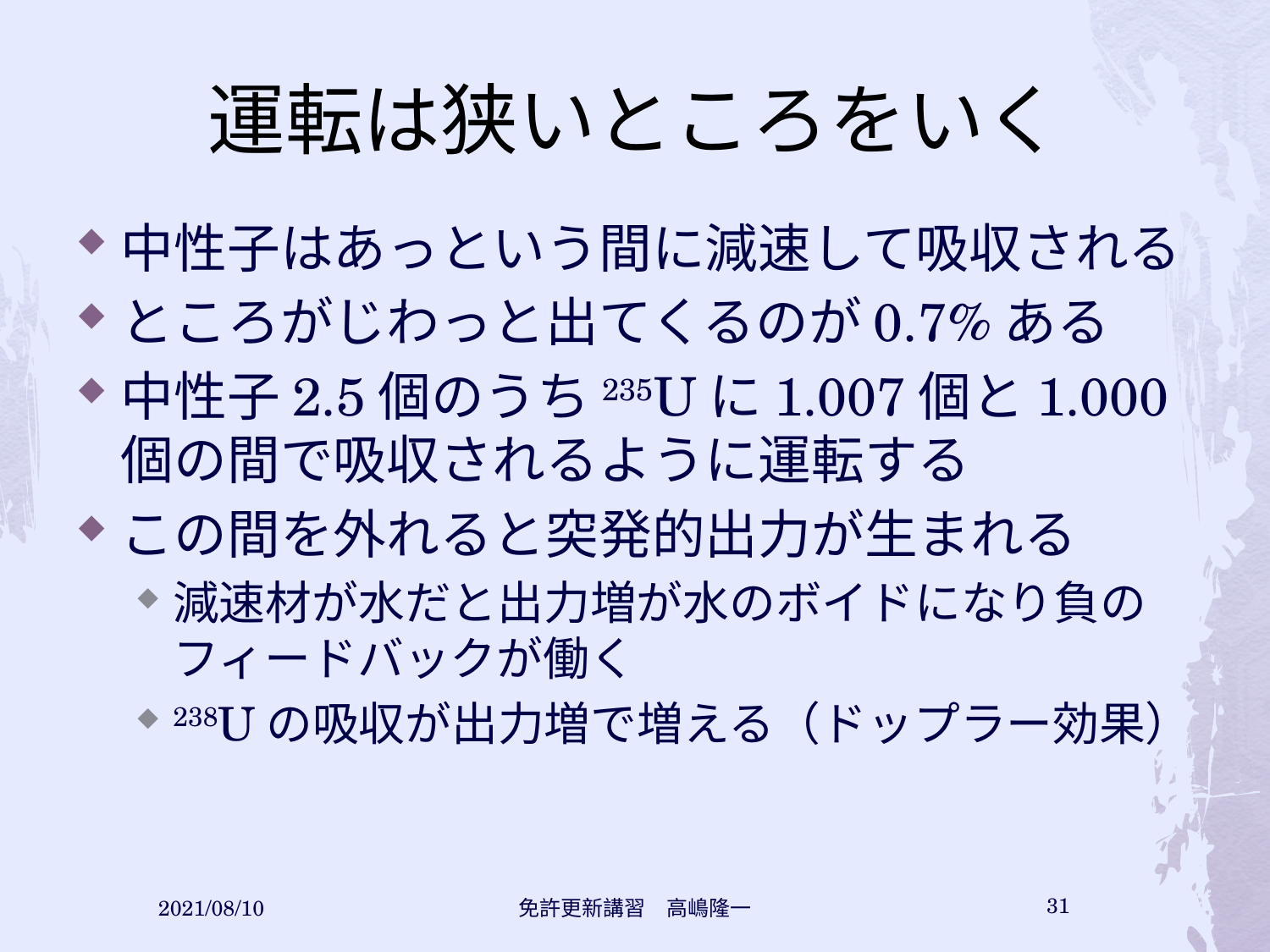

# 運転は狭いところをいく
中性子はあっという間に減速して吸収される
ところがじわっと出てくるのが0.7%ある
中性子2.5個のうち235Uに1.007個と1.000個の間で吸収されるように運転する
この間を外れると突発的出力が生まれる
減速材が水だと出力増が水のボイドになり負のフィードバックが働く
238Uの吸収が出力増で増える（ドップラー効果）
2021/08/10
免許更新講習　高嶋隆一
31